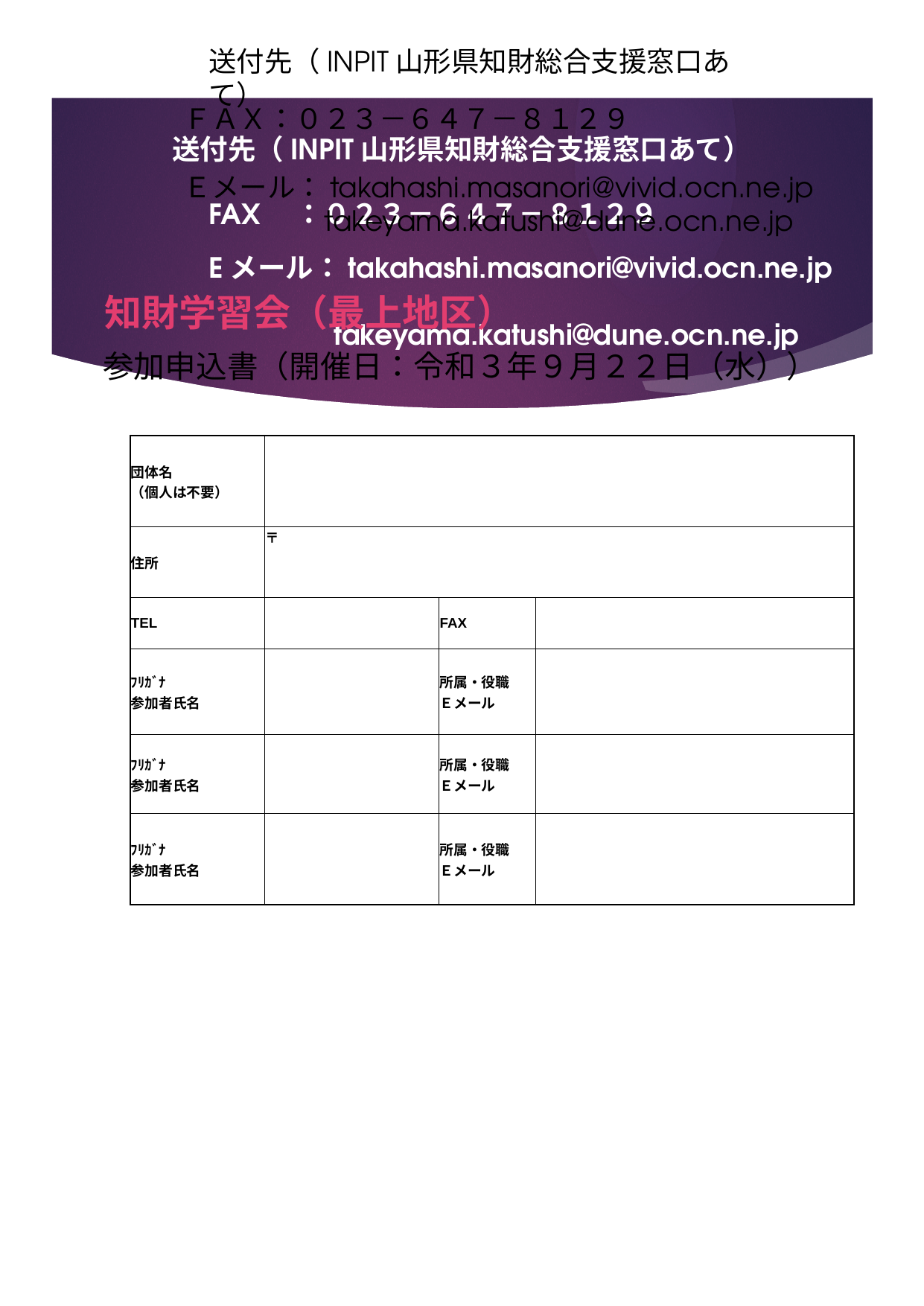

送付先（INPIT山形県知財総合支援窓口あて）
ＦＡＸ：０２３－６４７－８１２９
送付先（INPIT山形県知財総合支援窓口あて）
Ｅメール：takahashi.masanori@vivid.ocn.ne.jp
                  takeyama.katushi@dune.ocn.ne.jp
FAX　：０２３－６４７－８１２９
Eメール：takahashi.masanori@vivid.ocn.ne.jp
                takeyama.katushi@dune.ocn.ne.jp
知財学習会（最上地区）
参加申込書（開催日：令和３年９月２２日（水））
| 団体名 （個人は不要） |  |  |  |
| --- | --- | --- | --- |
| 住所 | 〒 |  |  |
| TEL |  | FAX |  |
| ﾌﾘｶﾞﾅ 参加者氏名 |  | 所属・役職 Ｅメール |  |
| ﾌﾘｶﾞﾅ 参加者氏名 |  | 所属・役職 Ｅメール |  |
| ﾌﾘｶﾞﾅ 参加者氏名 |  | 所属・役職 Ｅメール |  |